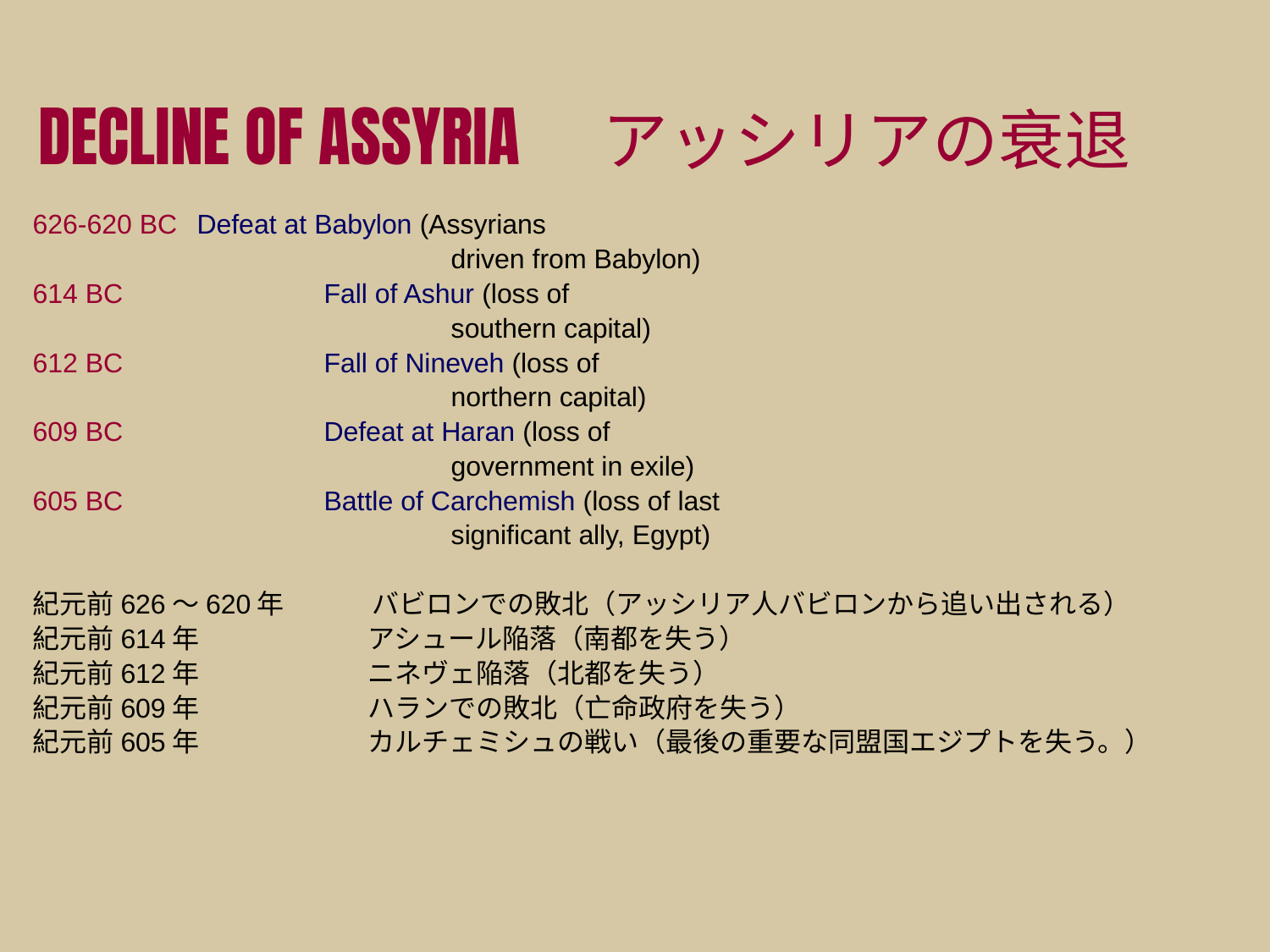

DECLINE OF ASSYRIA　アッシリアの衰退
626-620 BC	Defeat at Babylon (Assyrians
				driven from Babylon)
614 BC		Fall of Ashur (loss of
				southern capital)
612 BC		Fall of Nineveh (loss of
				northern capital)
609 BC		Defeat at Haran (loss of
				government in exile)
605 BC		Battle of Carchemish (loss of last
				significant ally, Egypt)

紀元前626～620年 　　　バビロンでの敗北（アッシリア人バビロンから追い出される）
紀元前614年 　　　　　　アシュール陥落（南都を失う）
紀元前612年 　　　　　　ニネヴェ陥落（北都を失う）
紀元前609年　　　　　　 ハランでの敗北（亡命政府を失う）
紀元前605年 　　　　　　カルチェミシュの戦い（最後の重要な同盟国エジプトを失う。）